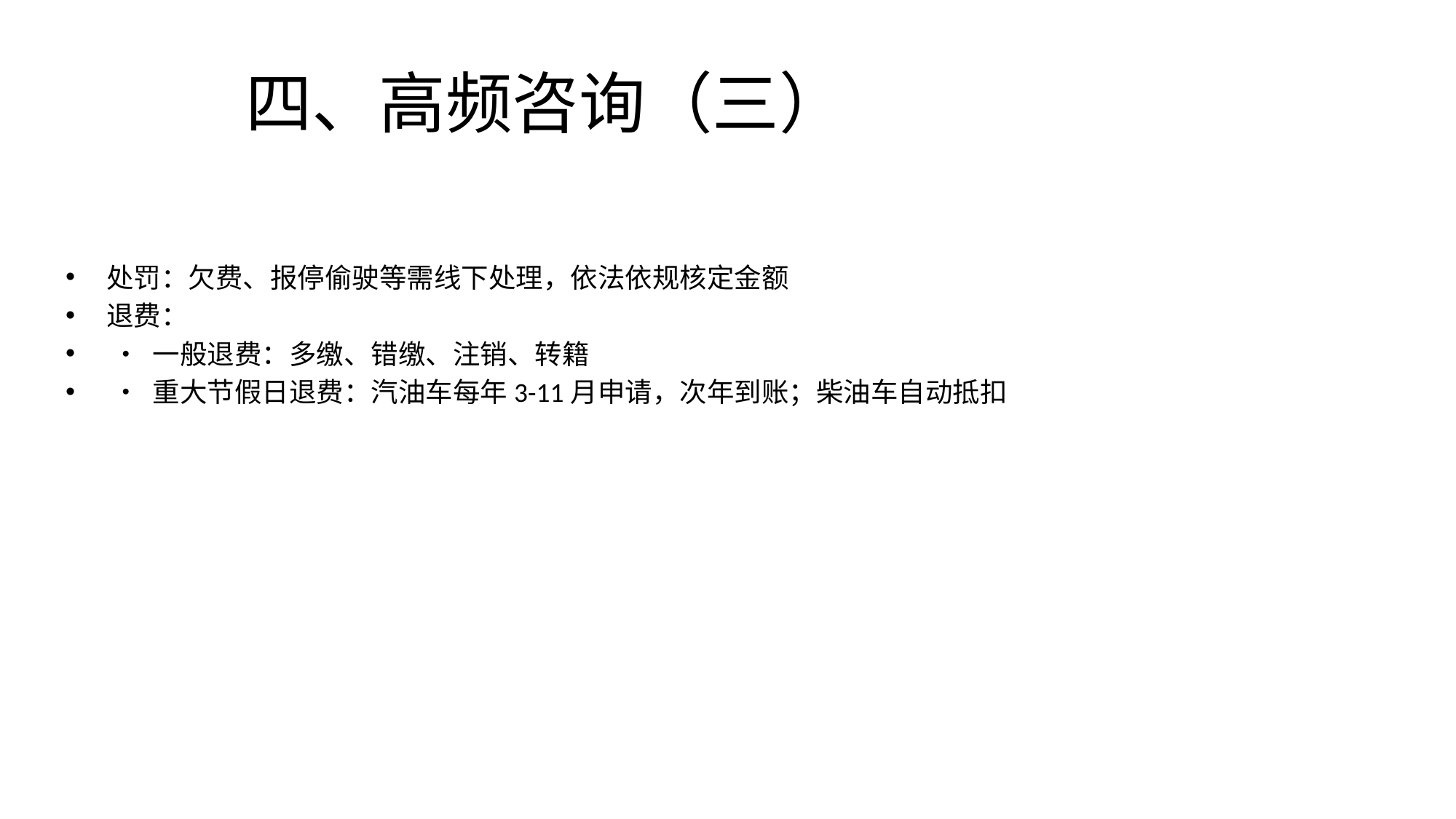

# 四、高频咨询（三）

处罚：欠费、报停偷驶等需线下处理，依法依规核定金额
退费：
 • 一般退费：多缴、错缴、注销、转籍
 • 重大节假日退费：汽油车每年3-11月申请，次年到账；柴油车自动抵扣